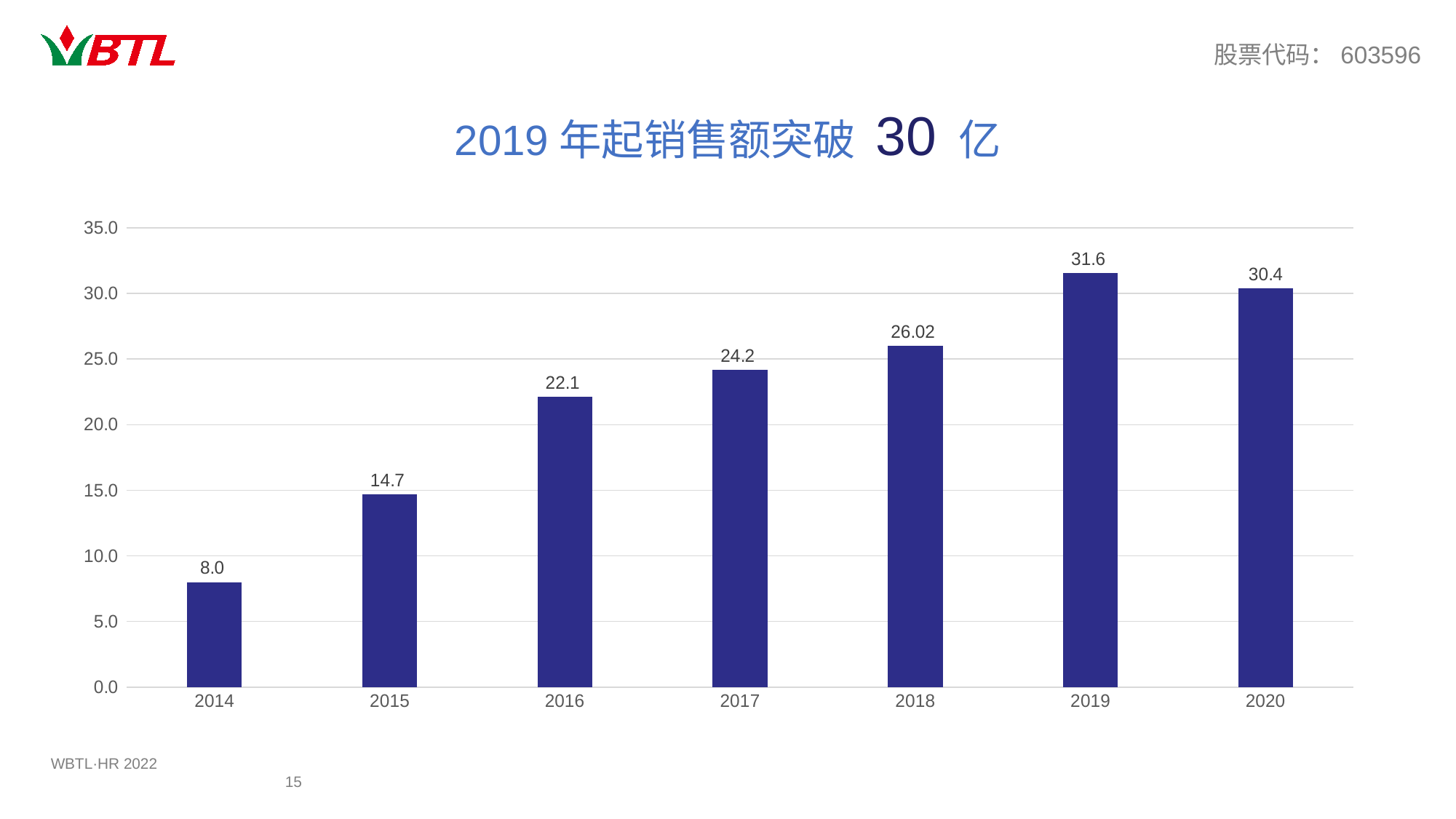

2019年起销售额突破 30 亿

### Chart

| Category |
Sales Revenue(W/O VAT,100 million RMB) |
|---|---|
| 2014 | 8.0 |
| 2015 | 14.71 |
| 2016 | 22.12 |
| 2017 | 24.2 |
| 2018 | 26.02 |
| 2019 | 31.57 |
| 2020 | 30.4 |